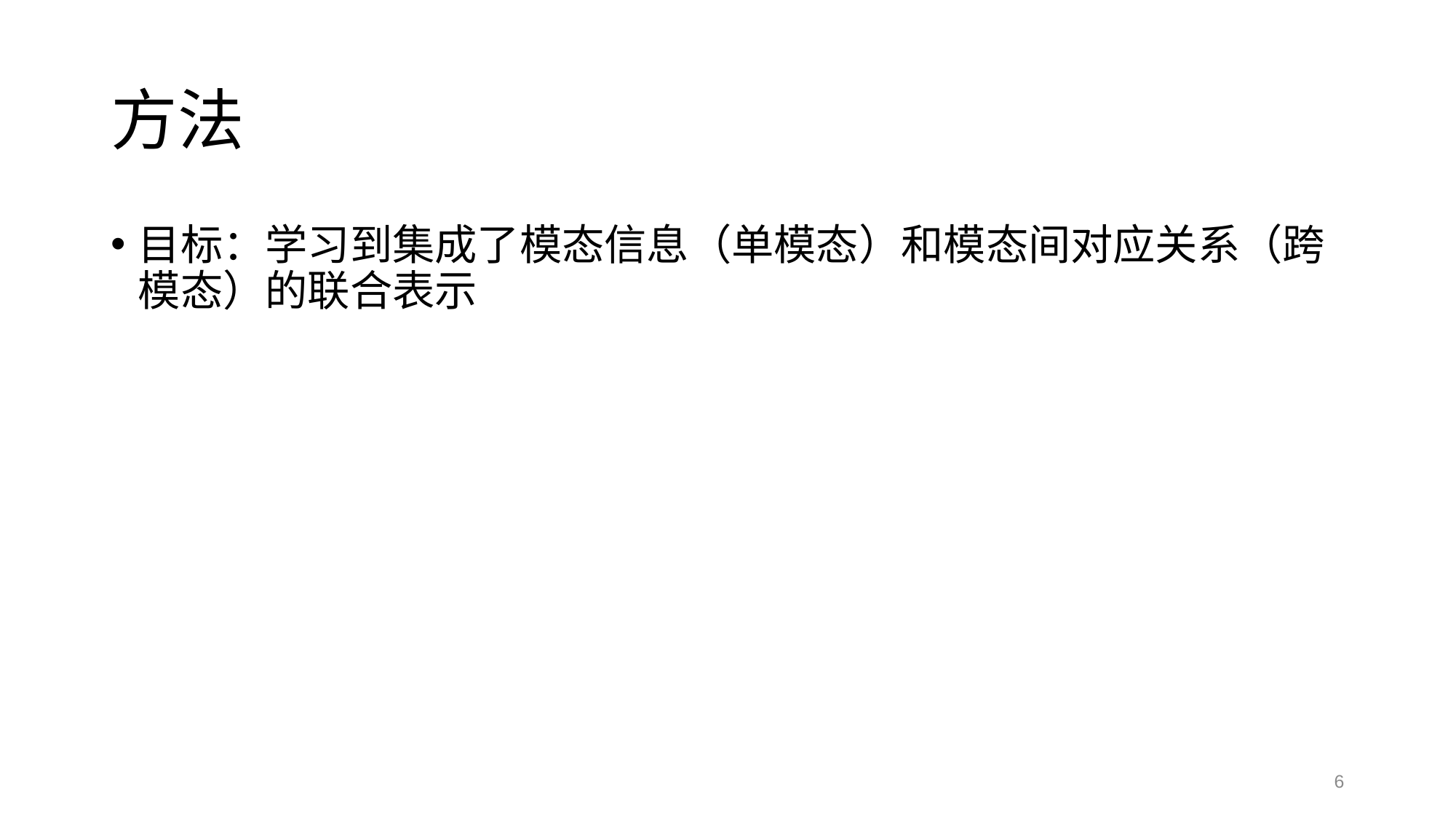

# 方法
目标：学习到集成了模态信息（单模态）和模态间对应关系（跨模态）的联合表示
6